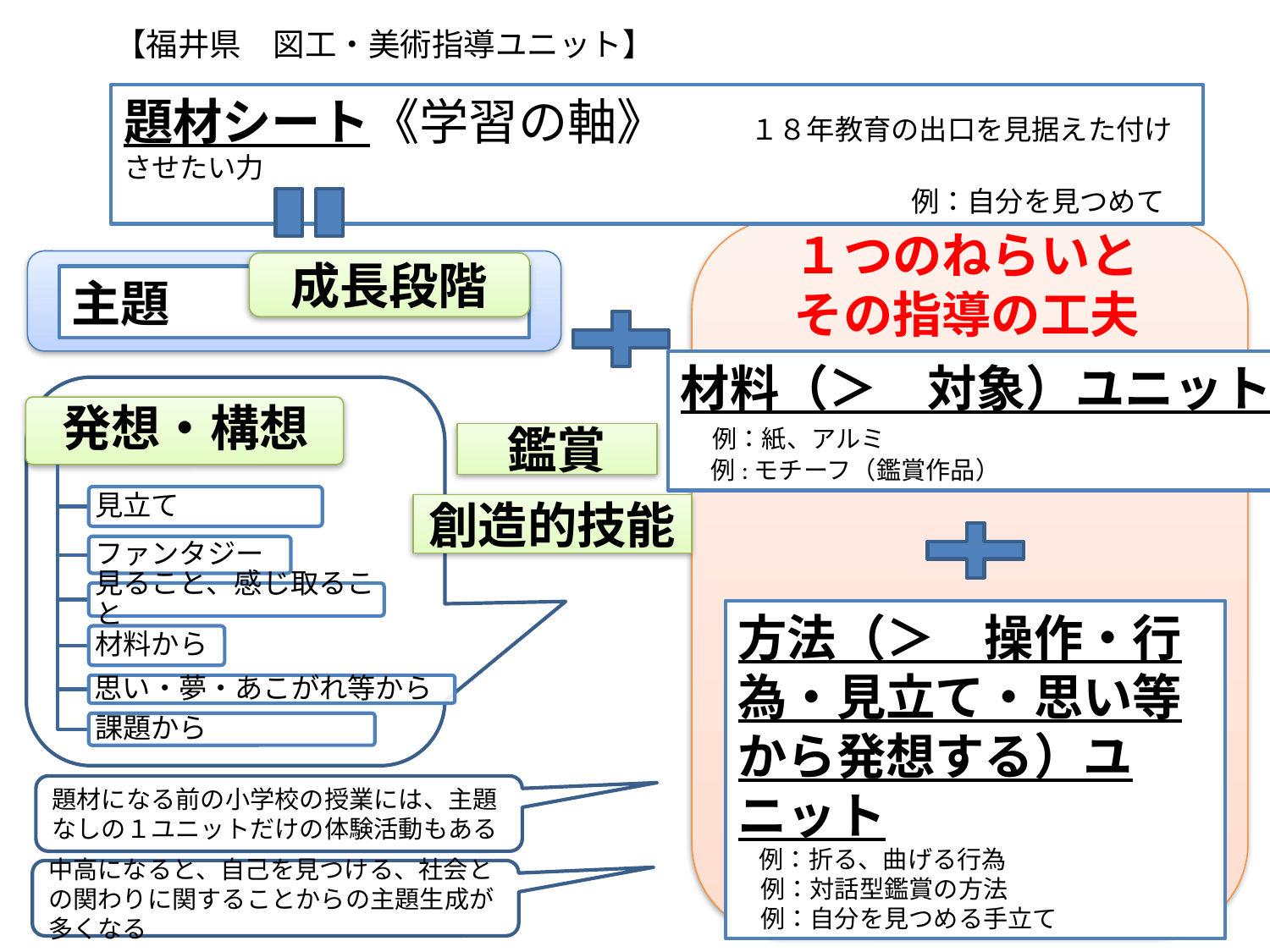

【福井県　図工・美術指導ユニット】
題材シート《学習の軸》　　　１８年教育の出口を見据えた付けさせたい力
　　　　　　　　　　　　　　　　　　　　　　　　　　　　例：自分を見つめて

１つのねらいと
その指導の工夫

成長段階
主題

材料（＞　対象）ユニット
　例：紙、アルミ
　 例:モチーフ（鑑賞作品）

発想・構想
見立て
ファンタジー
見ること、感じ取ること
材料から
思い・夢・あこがれ等から
課題から
鑑賞
創造的技能

方法（＞　操作・行為・見立て・思い等から発想する）ユニット
　例：折る、曲げる行為
   例：対話型鑑賞の方法
   例：自分を見つめる手立て
題材になる前の小学校の授業には、主題なしの１ユニットだけの体験活動もある
中高になると、自己を見つける、社会との関わりに関することからの主題生成が多くなる